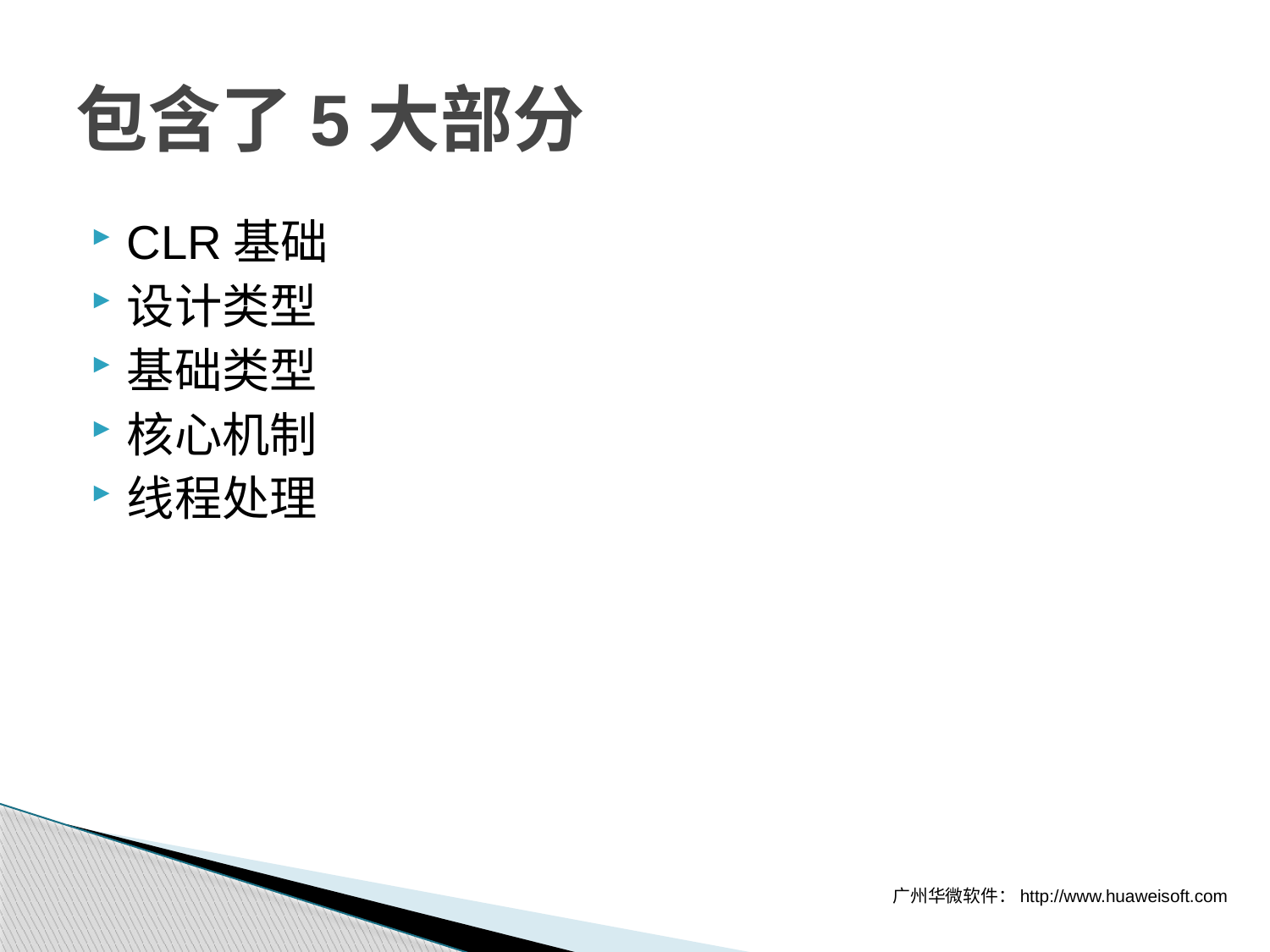

# 包含了5大部分
CLR基础
设计类型
基础类型
核心机制
线程处理

广州华微软件：http://www.huaweisoft.com